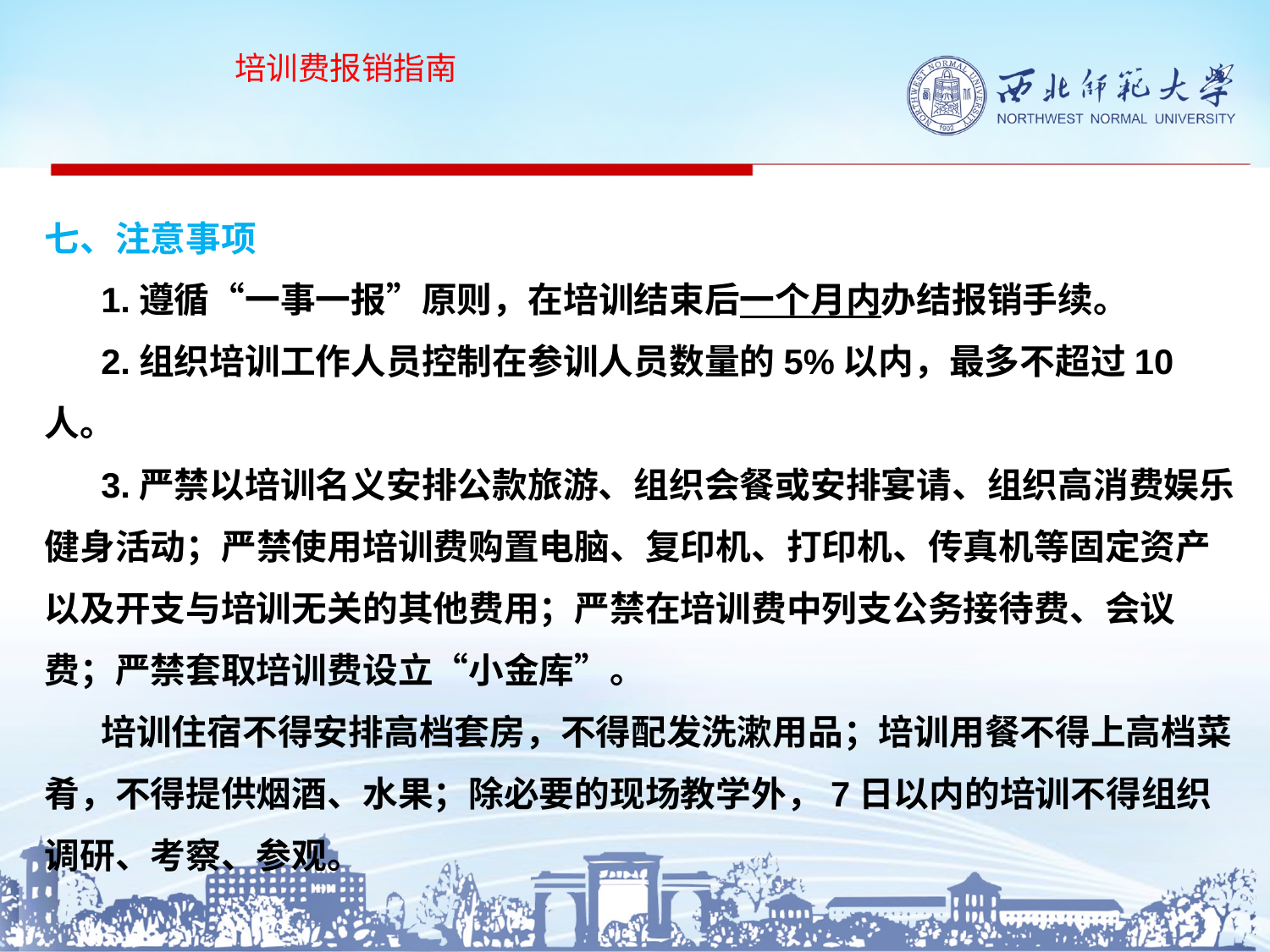

培训费报销指南
# 七、注意事项 1.遵循“一事一报”原则，在培训结束后一个月内办结报销手续。 2.组织培训工作人员控制在参训人员数量的5%以内，最多不超过10人。 3.严禁以培训名义安排公款旅游、组织会餐或安排宴请、组织高消费娱乐健身活动；严禁使用培训费购置电脑、复印机、打印机、传真机等固定资产以及开支与培训无关的其他费用；严禁在培训费中列支公务接待费、会议费；严禁套取培训费设立“小金库”。
      培训住宿不得安排高档套房，不得配发洗漱用品；培训用餐不得上高档菜肴，不得提供烟酒、水果；除必要的现场教学外，7日以内的培训不得组织调研、考察、参观。